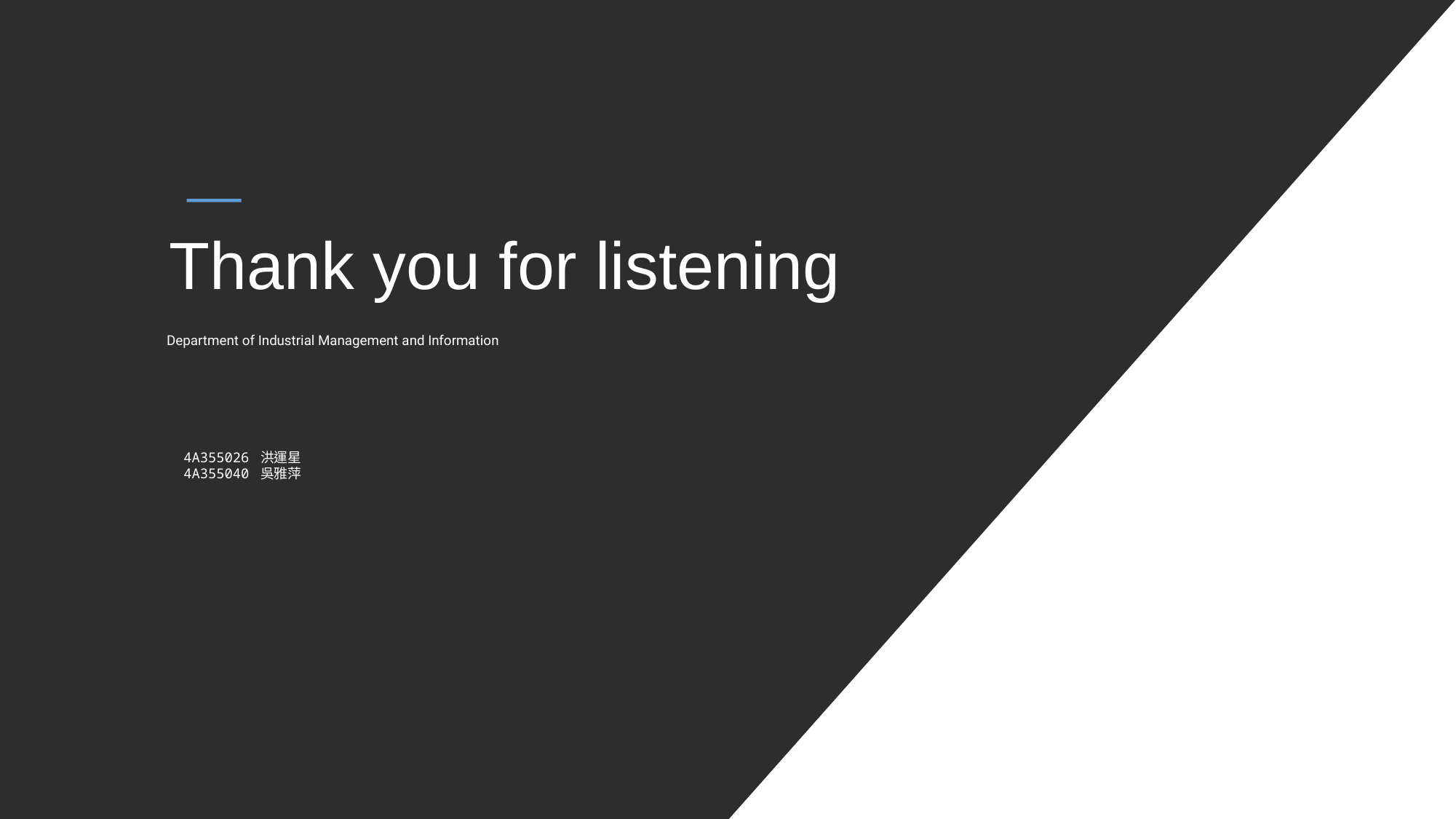

Thank you for listening
Department of Industrial Management and Information
4A355026 洪運星
4A355040 吳雅萍